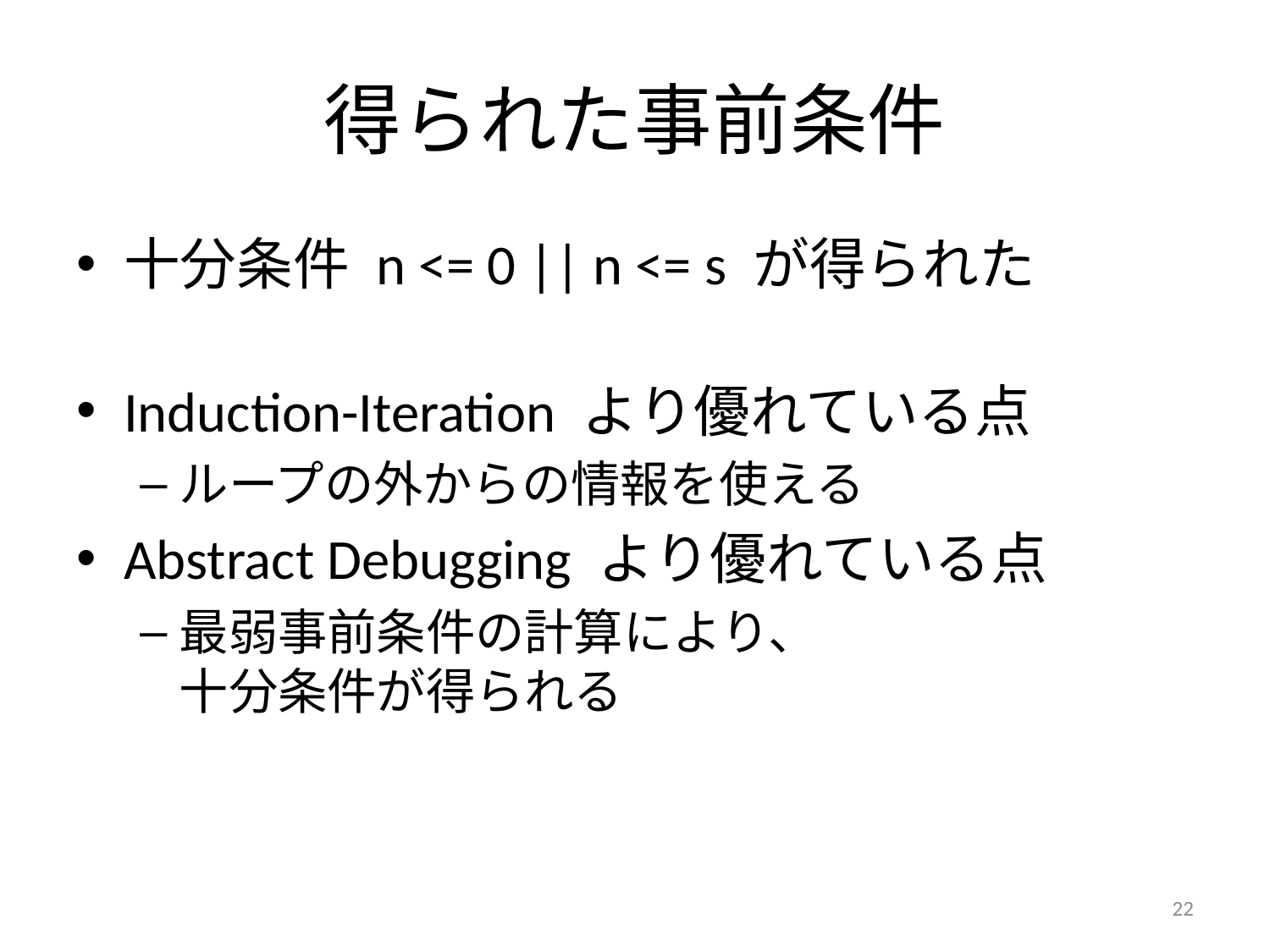

# 得られた事前条件
十分条件 n <= 0 || n <= s が得られた
Induction-Iteration より優れている点
ループの外からの情報を使える
Abstract Debugging より優れている点
最弱事前条件の計算により、
十分条件が得られる
22